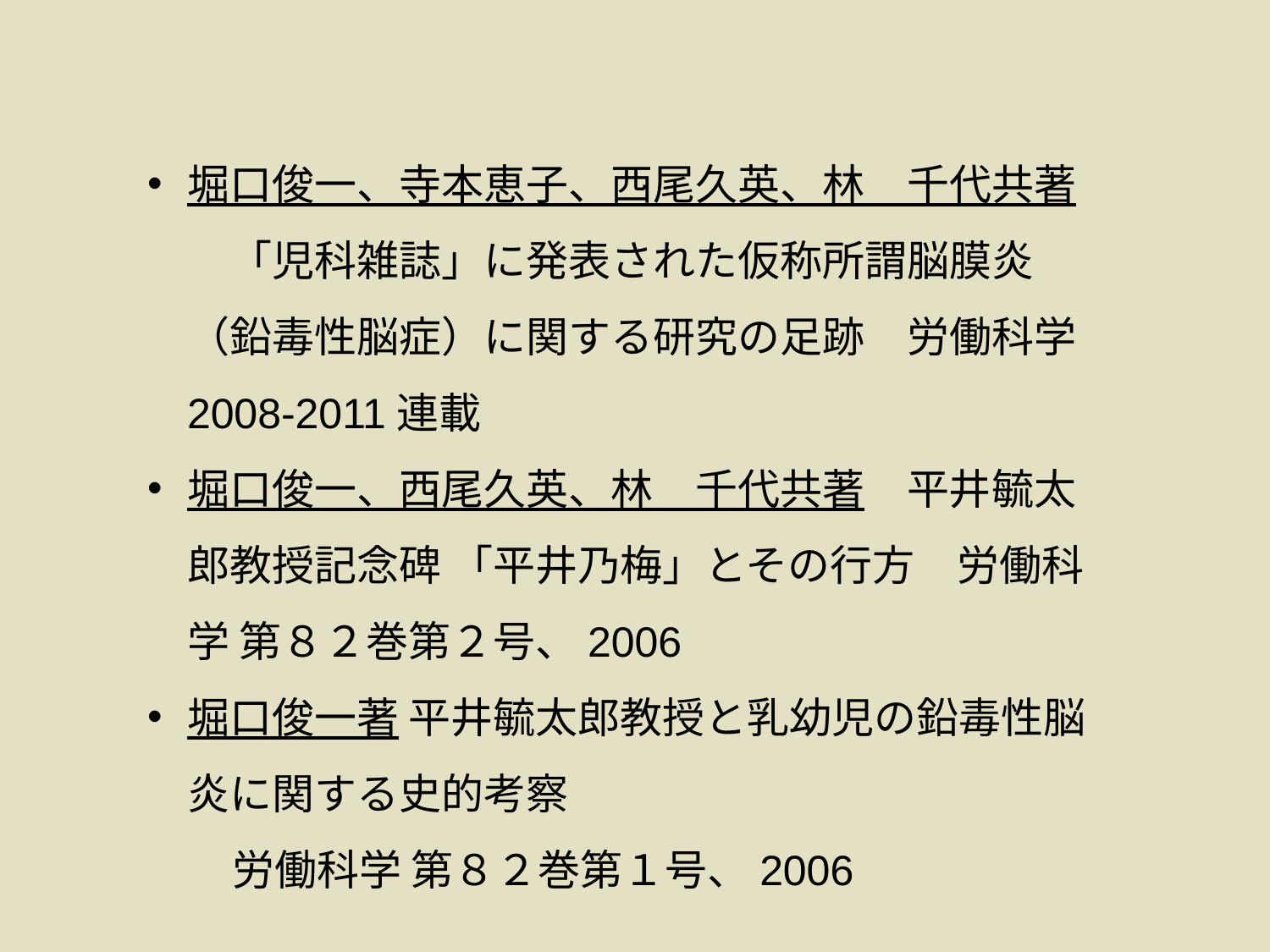

堀口俊一、寺本恵子、西尾久英、林　千代共著　「児科雑誌」に発表された仮称所謂脳膜炎（鉛毒性脳症）に関する研究の足跡　労働科学 2008-2011連載
堀口俊一、西尾久英、林　千代共著　平井毓太郎教授記念碑 「平井乃梅」とその行方　労働科学 第８２巻第２号、2006
堀口俊一著 平井毓太郎教授と乳幼児の鉛毒性脳炎に関する史的考察
　　労働科学 第８２巻第１号、2006